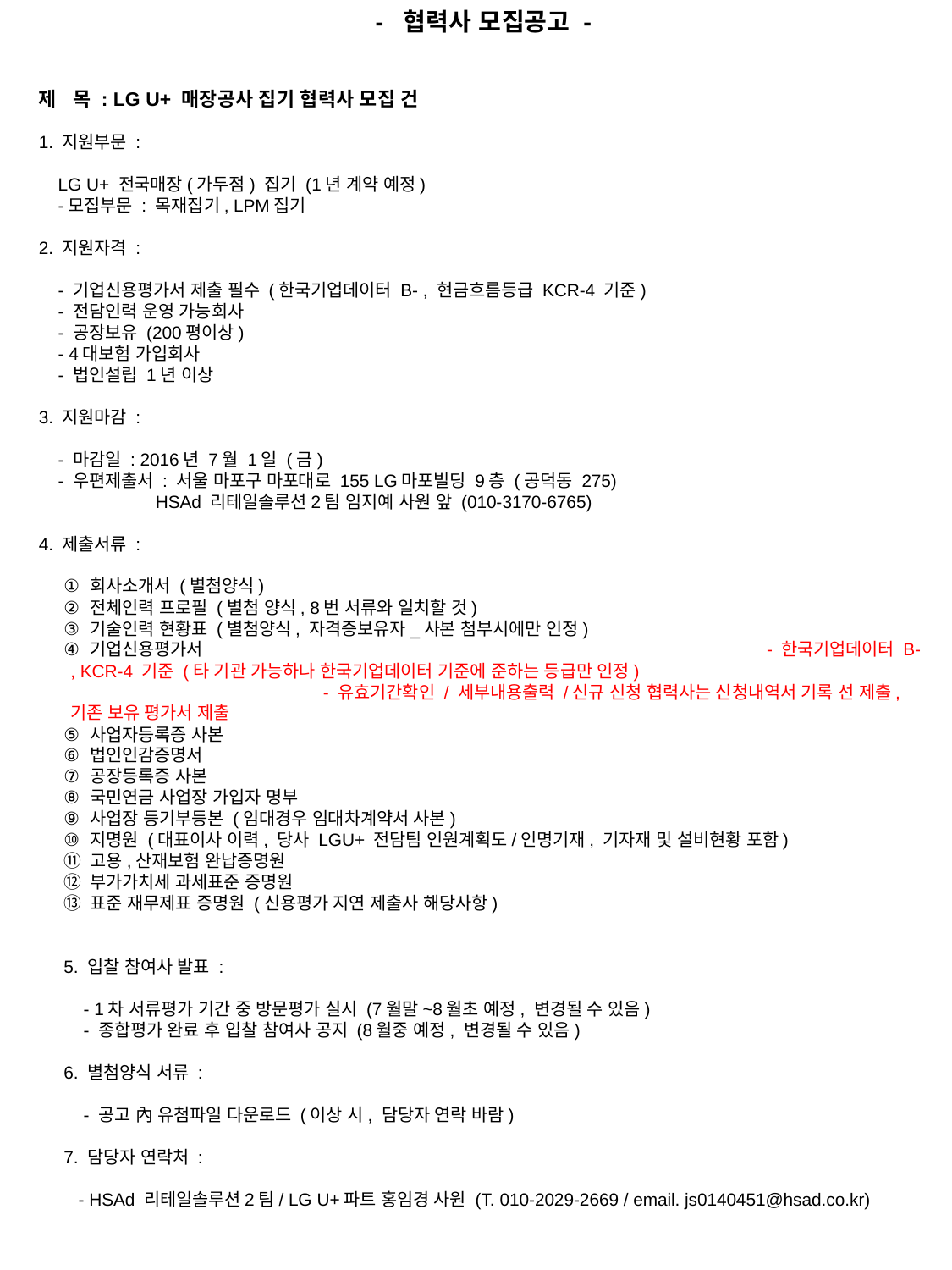

-  협력사 모집공고 -

제   목 : LG U+ 매장공사 집기 협력사 모집 건

1. 지원부문 :

    LG U+ 전국매장(가두점) 집기 (1년 계약 예정)
    -모집부문 : 목재집기, LPM집기

2. 지원자격 :

    - 기업신용평가서 제출 필수 (한국기업데이터 B- , 현금흐름등급 KCR-4 기준)
    - 전담인력 운영 가능회사
    - 공장보유 (200평이상)
    - 4대보험 가입회사
    - 법인설립 1년 이상

3. 지원마감 :

    - 마감일 : 2016년 7월 1일 (금)
    - 우편제출서 : 서울 마포구 마포대로 155 LG마포빌딩 9층 (공덕동 275)
                        HSAd 리테일솔루션2팀 임지예 사원 앞 (010-3170-6765)

4. 제출서류 :

 회사소개서 (별첨양식)
 전체인력 프로필 (별첨 양식, 8번 서류와 일치할 것)
 기술인력 현황표 (별첨양식, 자격증보유자_사본 첨부시에만 인정)
 기업신용평가서                                                                                                                   - 한국기업데이터 B- , KCR-4 기준 (타 기관 가능하나 한국기업데이터 기준에 준하는 등급만 인정)                                                                                                               - 유효기간확인 / 세부내용출력 /신규 신청 협력사는 신청내역서 기록 선 제출, 기존 보유 평가서 제출
 사업자등록증 사본
 법인인감증명서
 공장등록증 사본
 국민연금 사업장 가입자 명부
 사업장 등기부등본 (임대경우 임대차계약서 사본)
 지명원 (대표이사 이력, 당사 LGU+ 전담팀 인원계획도/인명기재, 기자재 및 설비현황 포함)
⑪ 고용,산재보험 완납증명원
⑫ 부가가치세 과세표준 증명원
⑬ 표준 재무제표 증명원 (신용평가 지연 제출사 해당사항)

5. 입찰 참여사 발표 :

    - 1차 서류평가 기간 중 방문평가 실시 (7월말~8월초 예정, 변경될 수 있음)
    - 종합평가 완료 후 입찰 참여사 공지 (8월중 예정, 변경될 수 있음)

6. 별첨양식 서류 :

    - 공고 內 유첨파일 다운로드 (이상 시, 담당자 연락 바람)

7. 담당자 연락처 :

   - HSAd 리테일솔루션2팀/ LG U+파트 홍임경 사원 (T. 010-2029-2669 / email. js0140451@hsad.co.kr)